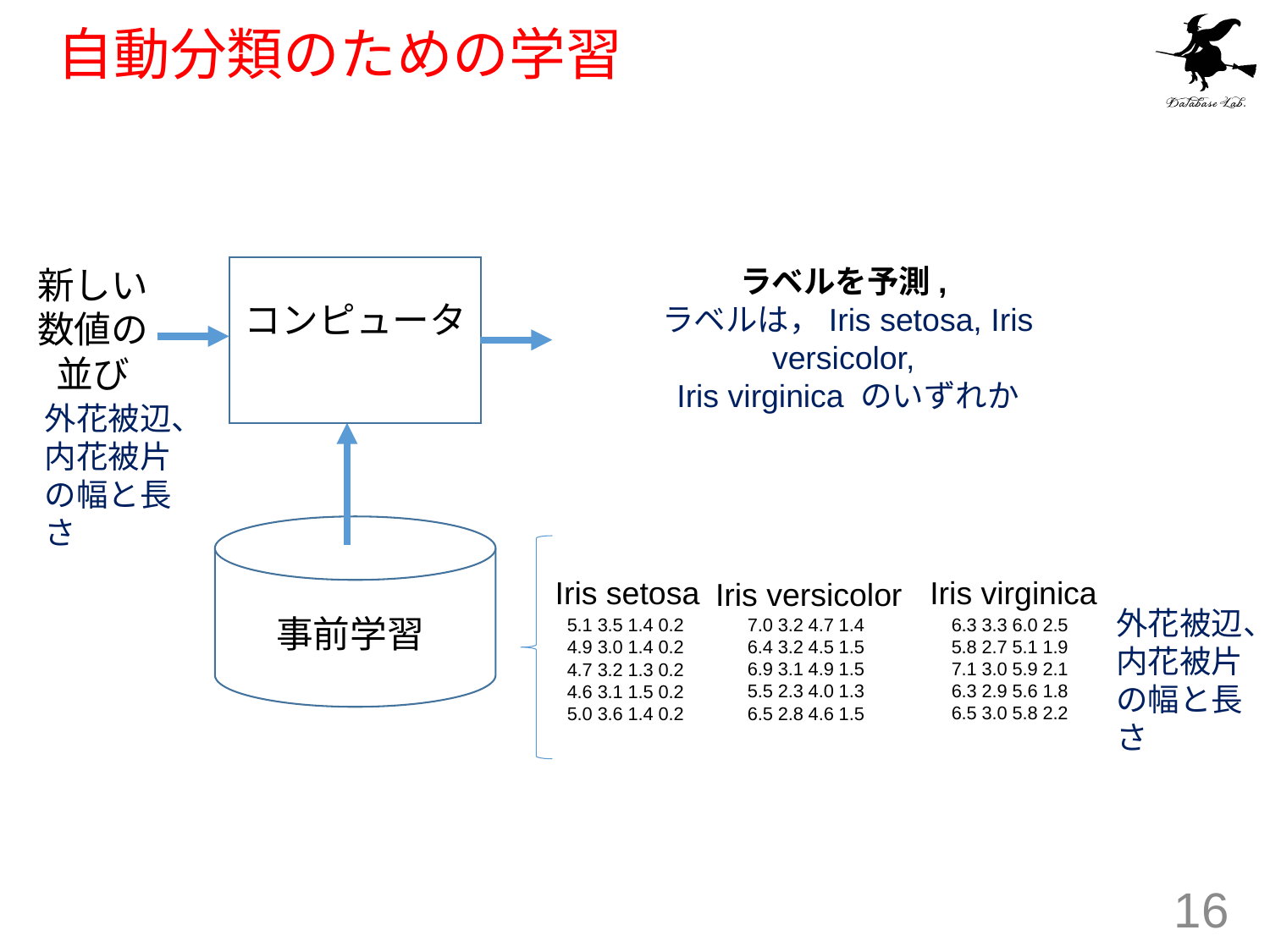

# 自動分類のための学習
新しい
数値の
並び
ラベルを予測,
ラベルは，Iris setosa, Iris versicolor,
Iris virginica のいずれか

コンピュータ
外花被辺、内花被片
の幅と長さ

Iris virginica
Iris setosa
Iris versicolor
外花被辺、内花被片
の幅と長さ
事前学習
6.3 3.3 6.0 2.5
5.8 2.7 5.1 1.9
7.1 3.0 5.9 2.1
6.3 2.9 5.6 1.8
6.5 3.0 5.8 2.2
7.0 3.2 4.7 1.4
6.4 3.2 4.5 1.5
6.9 3.1 4.9 1.5
5.5 2.3 4.0 1.3
6.5 2.8 4.6 1.5
5.1 3.5 1.4 0.2
4.9 3.0 1.4 0.2
4.7 3.2 1.3 0.2
4.6 3.1 1.5 0.2
5.0 3.6 1.4 0.2
16